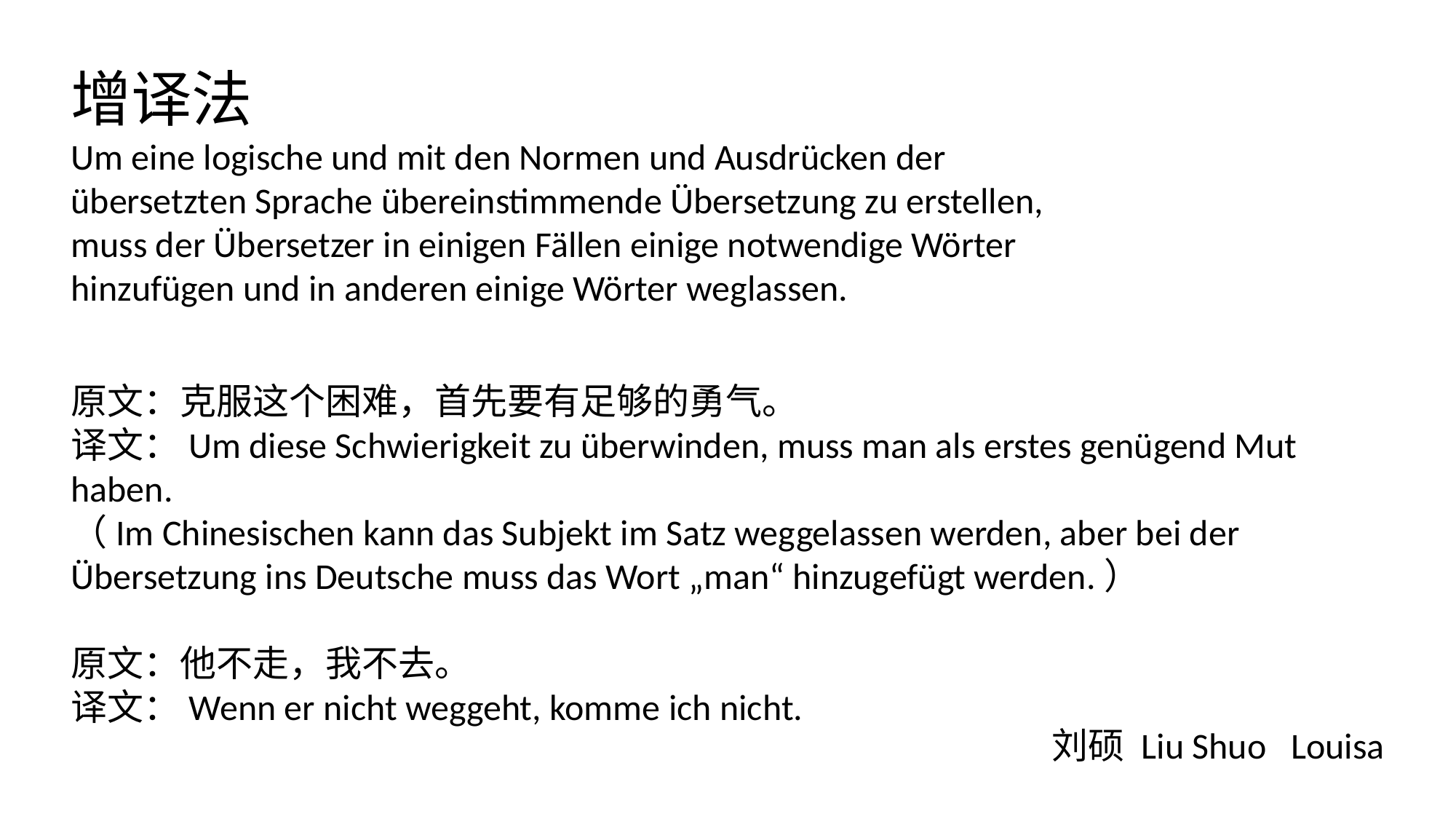

增译法
Um eine logische und mit den Normen und Ausdrücken der übersetzten Sprache übereinstimmende Übersetzung zu erstellen, muss der Übersetzer in einigen Fällen einige notwendige Wörter hinzufügen und in anderen einige Wörter weglassen.
原文：克服这个困难，首先要有足够的勇气。
译文：Um diese Schwierigkeit zu überwinden, muss man als erstes genügend Mut haben.
（Im Chinesischen kann das Subjekt im Satz weggelassen werden, aber bei der Übersetzung ins Deutsche muss das Wort „man“ hinzugefügt werden.）

原文：他不走，我不去。
译文：Wenn er nicht weggeht, komme ich nicht.

刘硕 Liu Shuo   Louisa